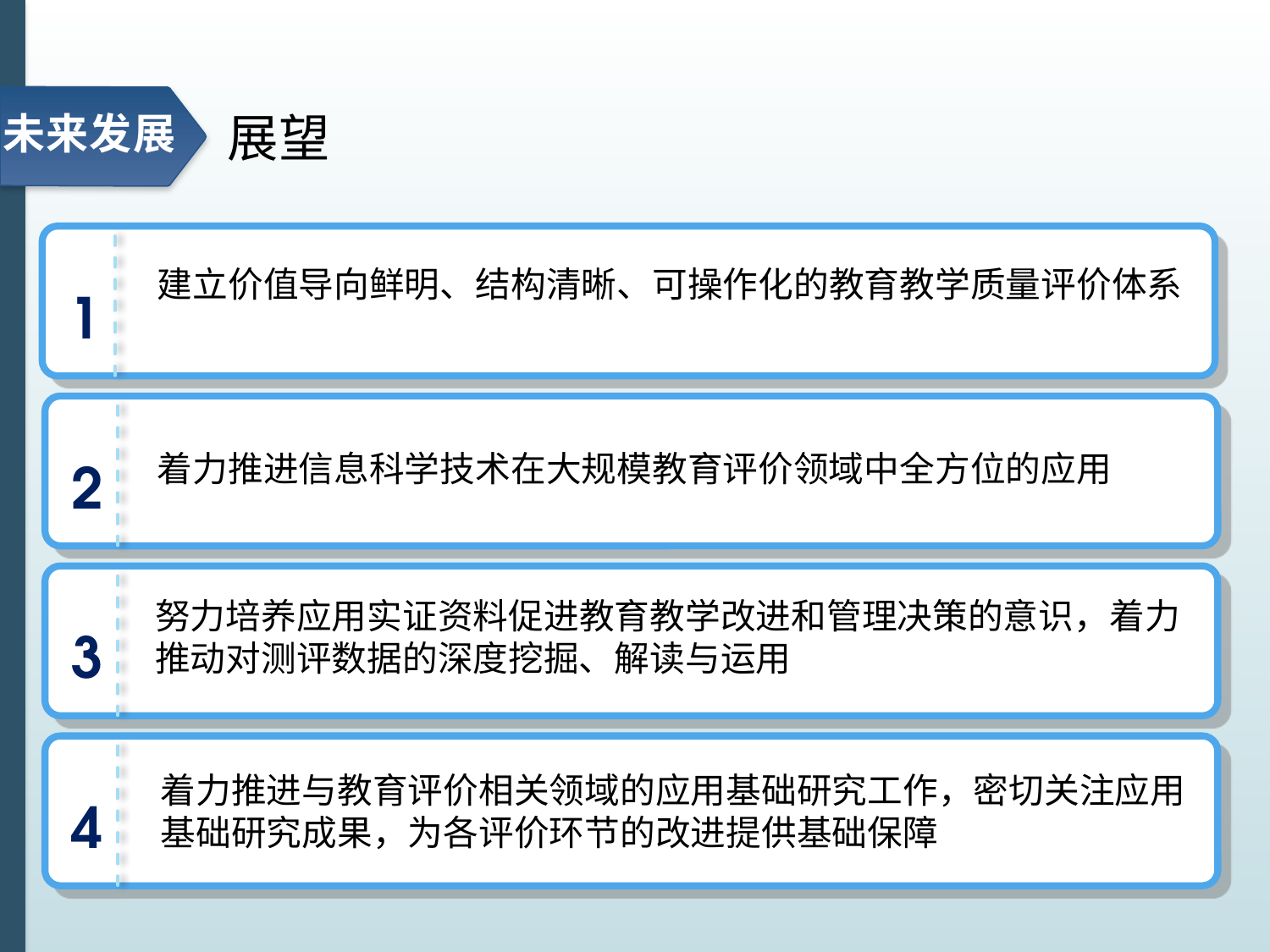

展望
未来发展

建立价值导向鲜明、结构清晰、可操作化的教育教学质量评价体系
1

着力推进信息科学技术在大规模教育评价领域中全方位的应用
2

努力培养应用实证资料促进教育教学改进和管理决策的意识，着力推动对测评数据的深度挖掘、解读与运用
3

着力推进与教育评价相关领域的应用基础研究工作，密切关注应用基础研究成果，为各评价环节的改进提供基础保障
4